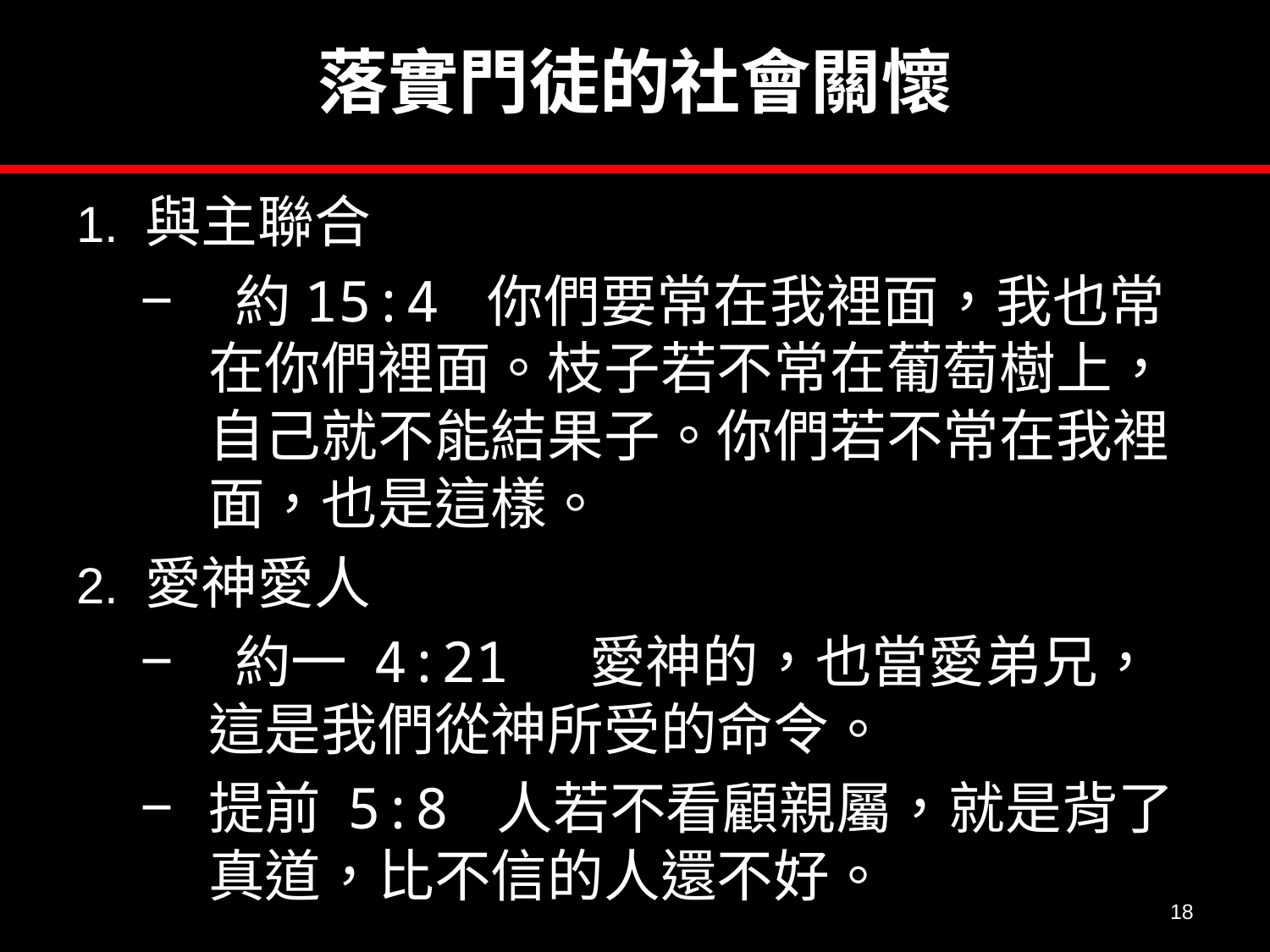

# 落實門徒的社會關懷
與主聯合
 約15:4 你們要常在我裡面，我也常在你們裡面。枝子若不常在葡萄樹上，自己就不能結果子。你們若不常在我裡面，也是這樣。
愛神愛人
 約一 4:21	愛神的，也當愛弟兄，這是我們從神所受的命令。
提前 5:8 人若不看顧親屬，就是背了真道，比不信的人還不好。

18